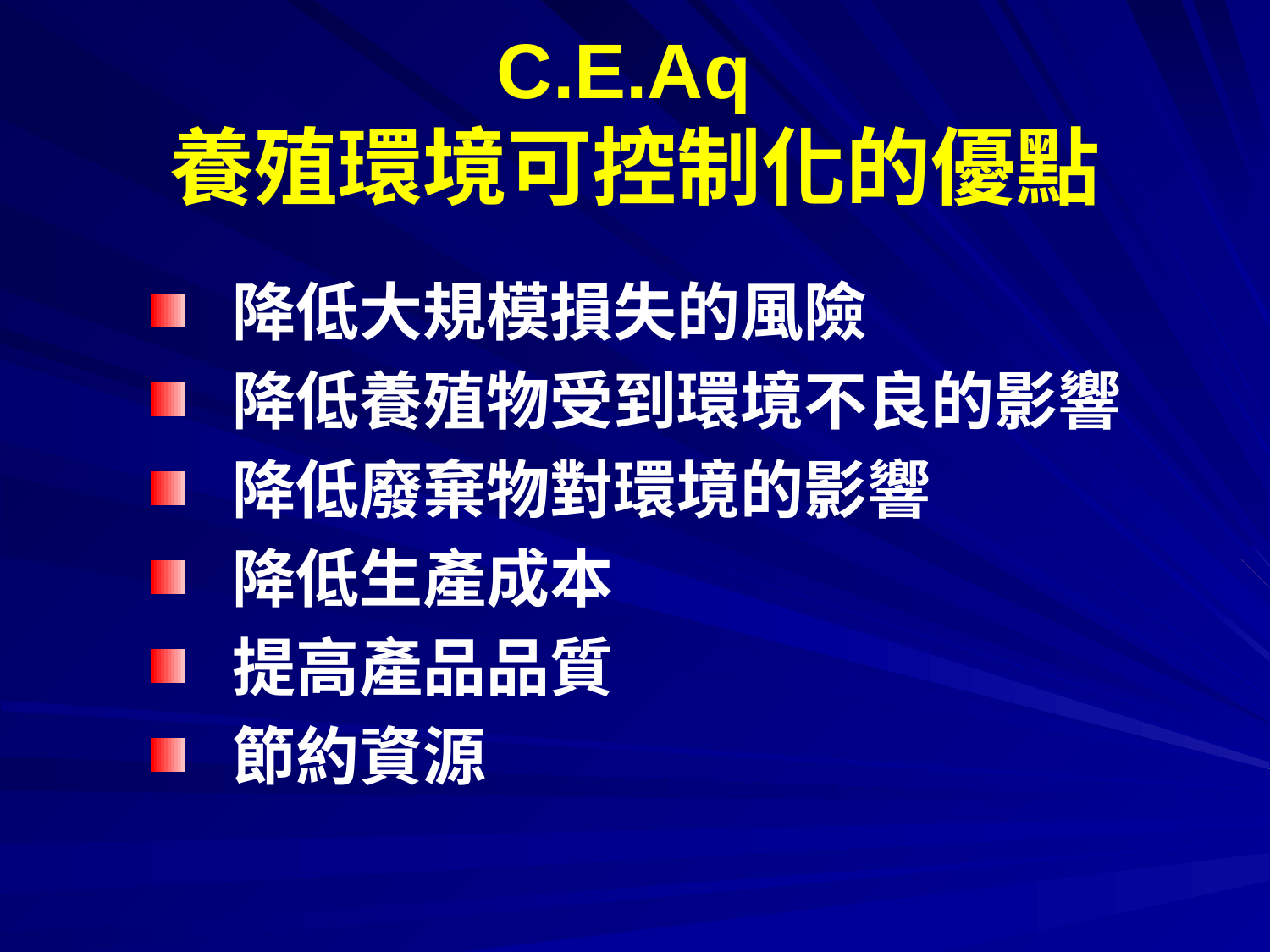

# C.E.Aq 養殖環境可控制化的優點
降低大規模損失的風險
降低養殖物受到環境不良的影響
降低廢棄物對環境的影響
降低生產成本
提高產品品質
節約資源